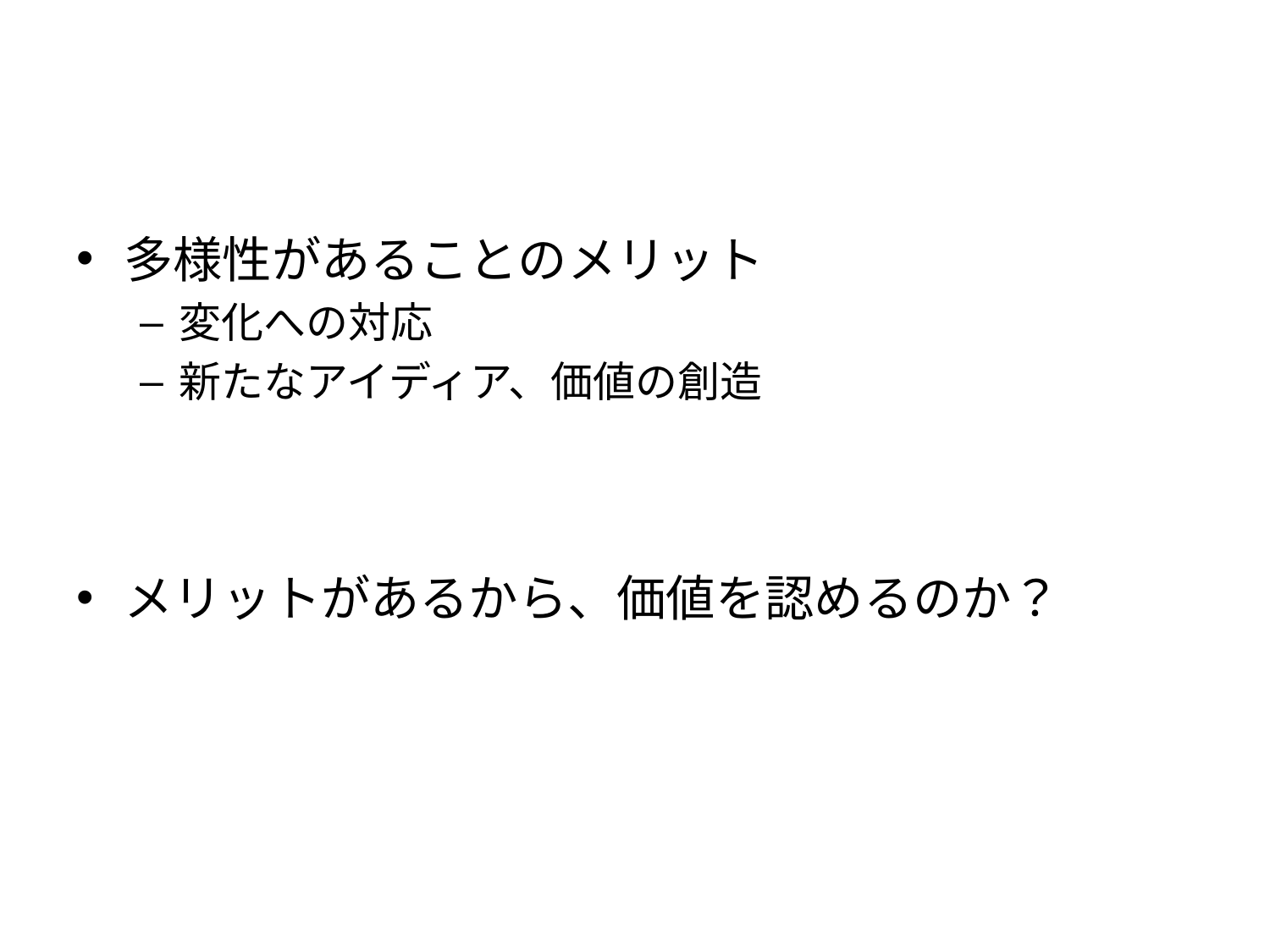

#
多様性があることのメリット
変化への対応
新たなアイディア、価値の創造

メリットがあるから、価値を認めるのか？